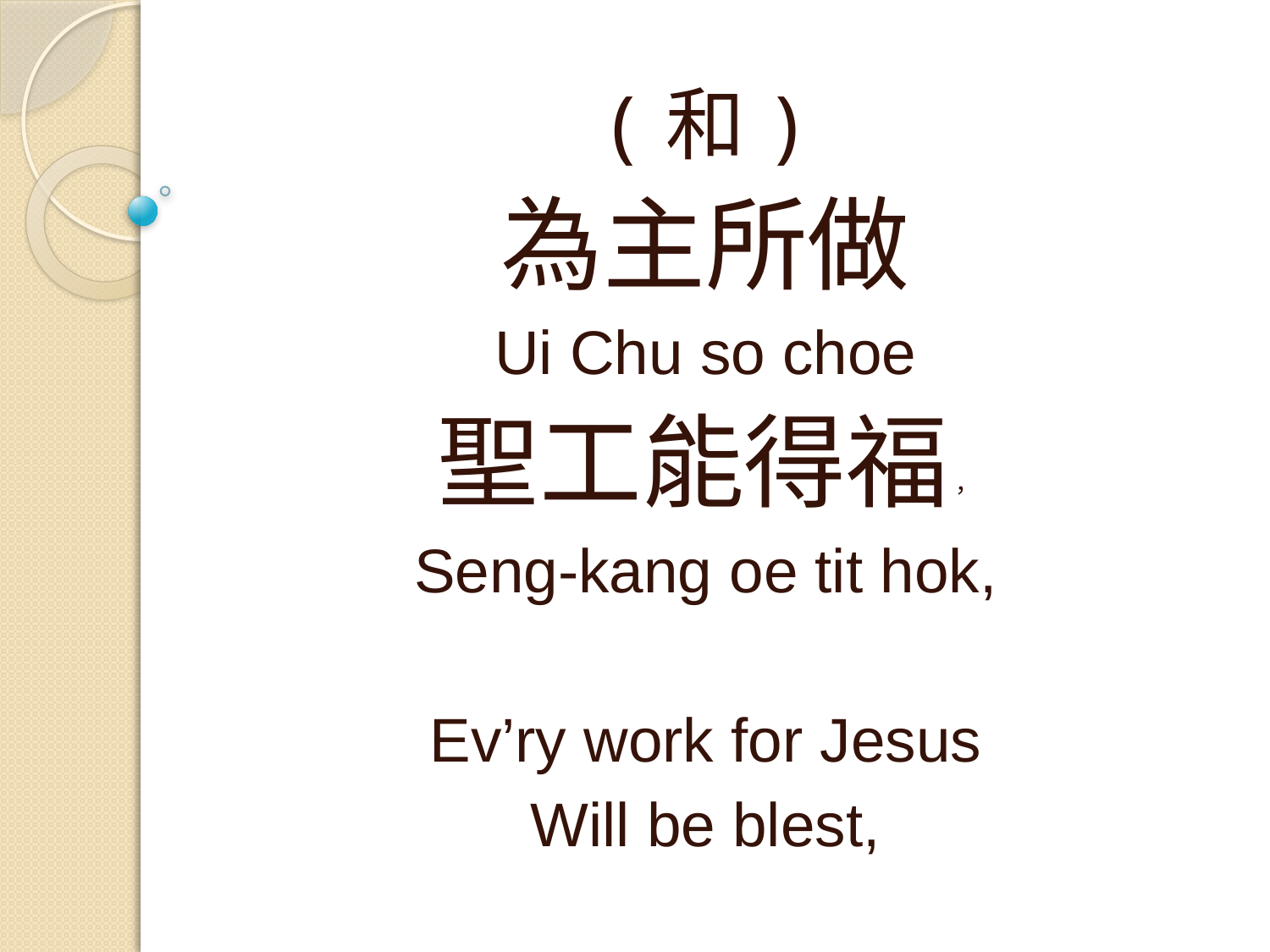

(和)
為主所做
Ui Chu so choe
聖工能得福，
Seng-kang oe tit hok,

Ev’ry work for Jesus
Will be blest,